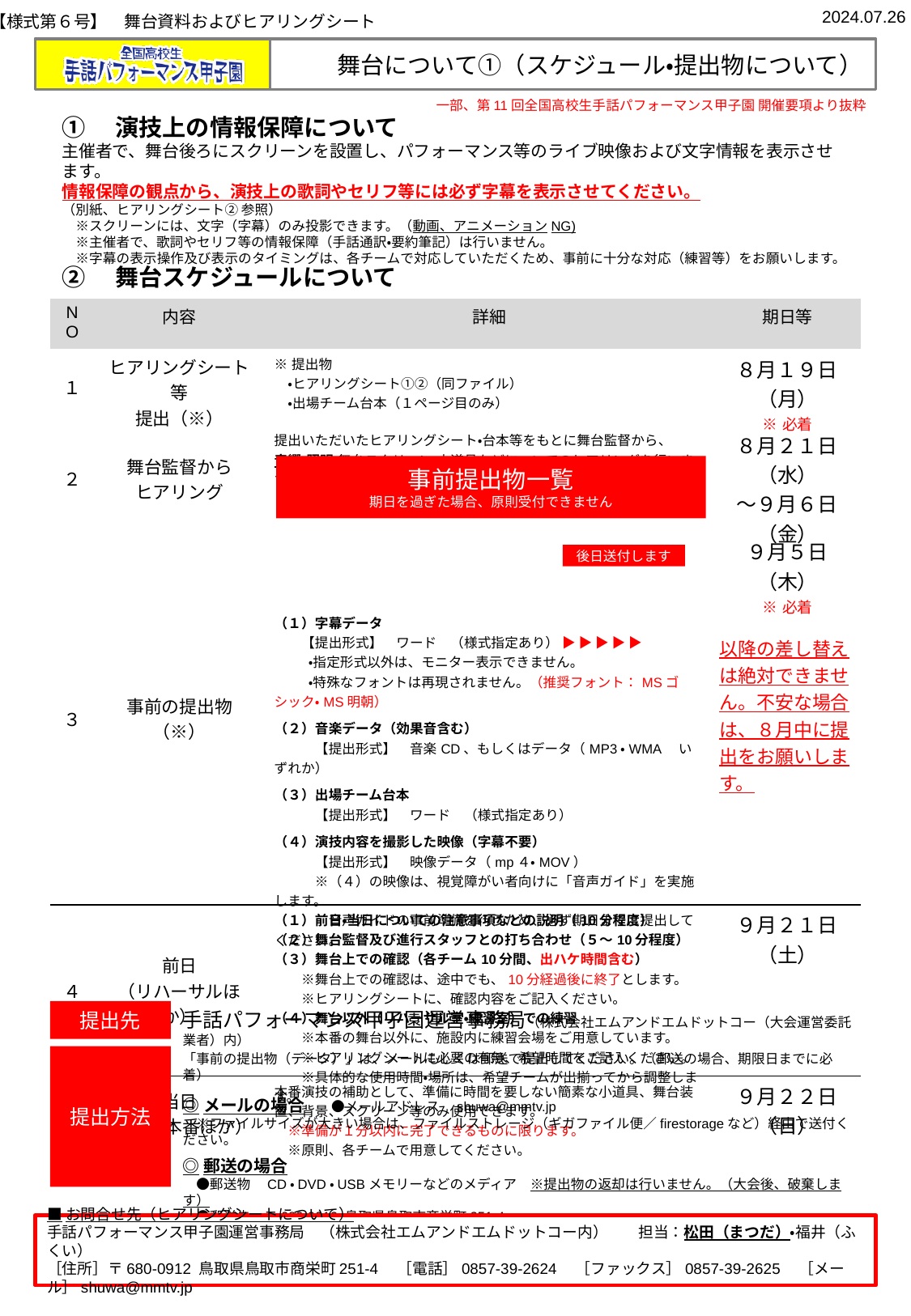

2024.07.26
【様式第６号】　舞台資料およびヒアリングシート
舞台について①（スケジュール・提出物について）
一部、第11回全国高校生手話パフォーマンス甲子園 開催要項より抜粋
①　演技上の情報保障について
主催者で、舞台後ろにスクリーンを設置し、パフォーマンス等のライブ映像および文字情報を表示させます。
情報保障の観点から、演技上の歌詞やセリフ等には必ず字幕を表示させてください。
（別紙、ヒアリングシート② 参照）
　※スクリーンには、文字（字幕）のみ投影できます。（動画、アニメーションNG)
　※主催者で、歌詞やセリフ等の情報保障（手話通訳・要約筆記）は行いません。
　※字幕の表示操作及び表示のタイミングは、各チームで対応していただくため、事前に十分な対応（練習等）をお願いします。
②　舞台スケジュールについて
| NO | 内容 | 詳細 | 期日等 |
| --- | --- | --- | --- |
| １ | ヒアリングシート等 提出（※） | ※提出物 　・ヒアリングシート①②（同ファイル） 　・出場チーム台本（１ページ目のみ） | ８月１９日（月） ※必着 |
| ２ | 舞台監督から ヒアリング | 提出いただいたヒアリングシート・台本等をもとに舞台監督から、 音響・照明・舞台スクリーン・小道具などについてのヒアリングを行います。 | ８月２１日（水） 〜９月６日（金） |
| ３ | 事前の提出物（※） | （１）字幕データ 　　【提出形式】　ワード　（様式指定あり） ▶ ▶ ▶ ▶ ▶ 　　・指定形式以外は、モニター表示できません。 　　・特殊なフォントは再現されません。（推奨フォント：MSゴシック・MS明朝） （２）音楽データ（効果音含む） 　　　【提出形式】　音楽CD、もしくはデータ（MP3・WMA　いずれか） （３）出場チーム台本 　　　【提出形式】　ワード　（様式指定あり） （４）演技内容を撮影した映像（字幕不要） 　　　【提出形式】　映像データ（mp４・MOV） 　　　※（４）の映像は、視覚障がい者向けに「音声ガイド」を実施します。 　　　　音声ガイドの事前準備を行うため、必ず期日までに提出してください。 | ９月５日（木） ※必着 以降の差し替えは絶対できません。不安な場合は、８月中に提出をお願いします。 |
| ４ | 前日 （リハーサルほか） | （１）前日・当日についての注意事項などの説明（10分程度） （２）舞台監督及び進行スタッフとの打ち合わせ（５〜10分程度） （３）舞台上での確認（各チーム10分間、出ハケ時間含む） 　　※舞台上での確認は、途中でも、10分経過後に終了とします。 　　※ヒアリングシートに、確認内容をご記入ください。 （４）舞台以外（リハーサル室・練習室）での練習 　　※本番の舞台以外に、施設内に練習会場をご用意しています。 　　※ヒアリングシートに必要の有無、希望時間をご記入ください。 　　※具体的な使用時間・場所は、希望チームが出揃ってから調整します。 | ９月２１日（土） |
| ５ | 当日 （準備・本番ほか） | 本番演技の補助として、準備に時間を要しない簡素な小道具、舞台装置、背景、スクリーン等のみ使用できます。 　※準備が１分以内に完了できるものに限ります。 　※原則、各チームで用意してください。 | ９月２２日（日） |
事前提出物一覧
期日を過ぎた場合、原則受付できません
後日送付します
提出先
手話パフォーマンス甲子園運営事務局（株式会社エムアンドエムドットコー（大会運営委託業者）内）
「事前の提出物（データ）」は、メールもしくは郵送で提出してください。（郵送の場合、期限日までに必着）

◎メールの場合　　●メールアドレス　shuwa@mmtv.jp
　※ファイルサイズが大きい場合は、ファイルストレージ（ギガファイル便／firestorageなど）経由で送付ください。

◎郵送の場合
　●郵送物　CD・DVD・USBメモリーなどのメディア　※提出物の返却は行いません。（大会後、破棄します）
　●郵送先　〒680-0912 鳥取県鳥取市商栄町251-4
　　　　　　　　　　　　　　　　手話パフォーマンス甲子園運営事務局（株式会社エムアンドエムドットコー内）
提出方法
■お問合せ先（ヒアリングシートについて）
手話パフォーマンス甲子園運営事務局　（株式会社エムアンドエムドットコー内）　　担当：松田（まつだ）・福井（ふくい）
［住所］〒680-0912 鳥取県鳥取市商栄町251-4　［電話］0857-39-2624　［ファックス］0857-39-2625　［メール］shuwa@mmtv.jp